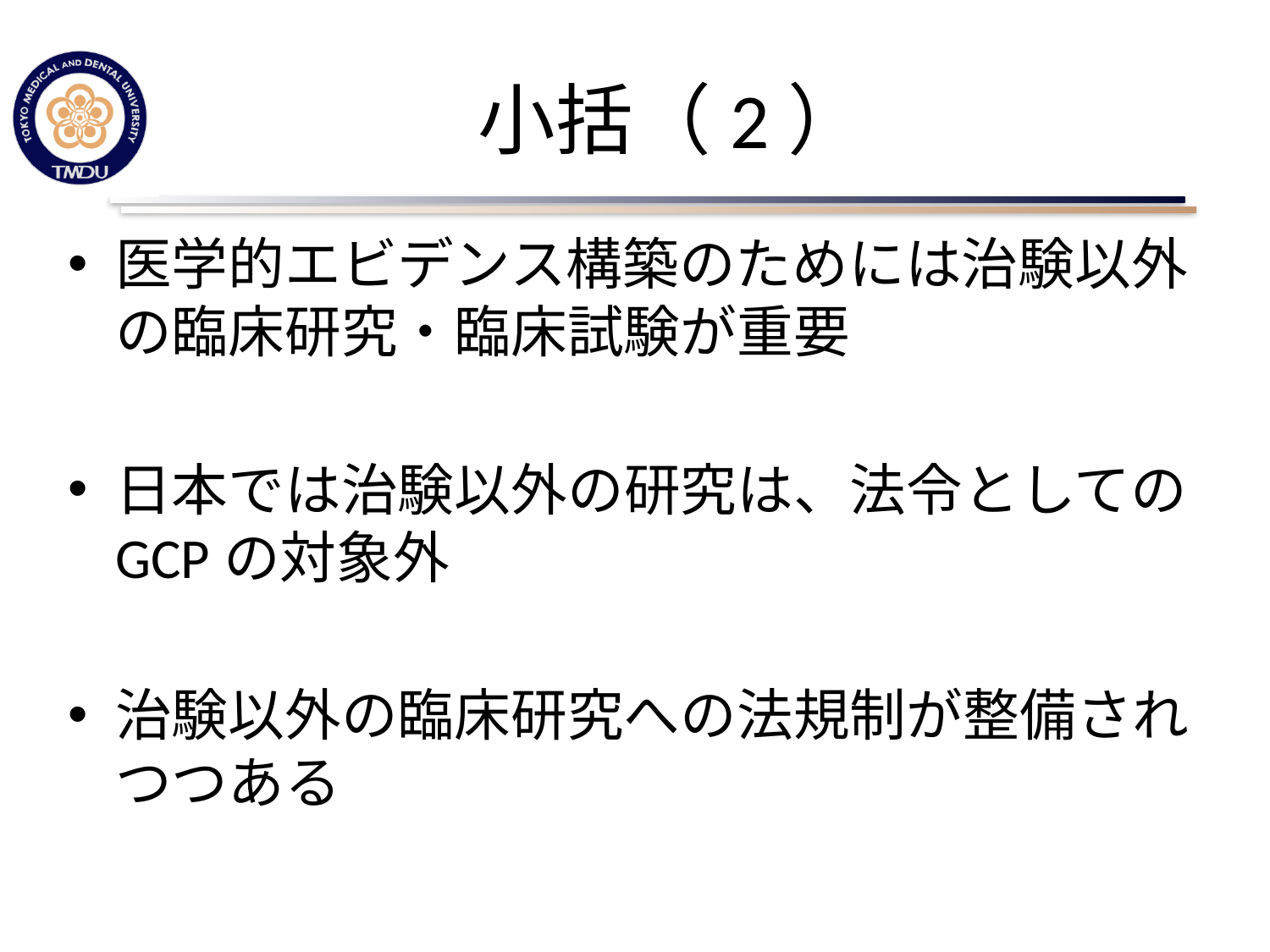

# 小括（2）
医学的エビデンス構築のためには治験以外の臨床研究・臨床試験が重要

日本では治験以外の研究は、法令としてのGCPの対象外

治験以外の臨床研究への法規制が整備されつつある